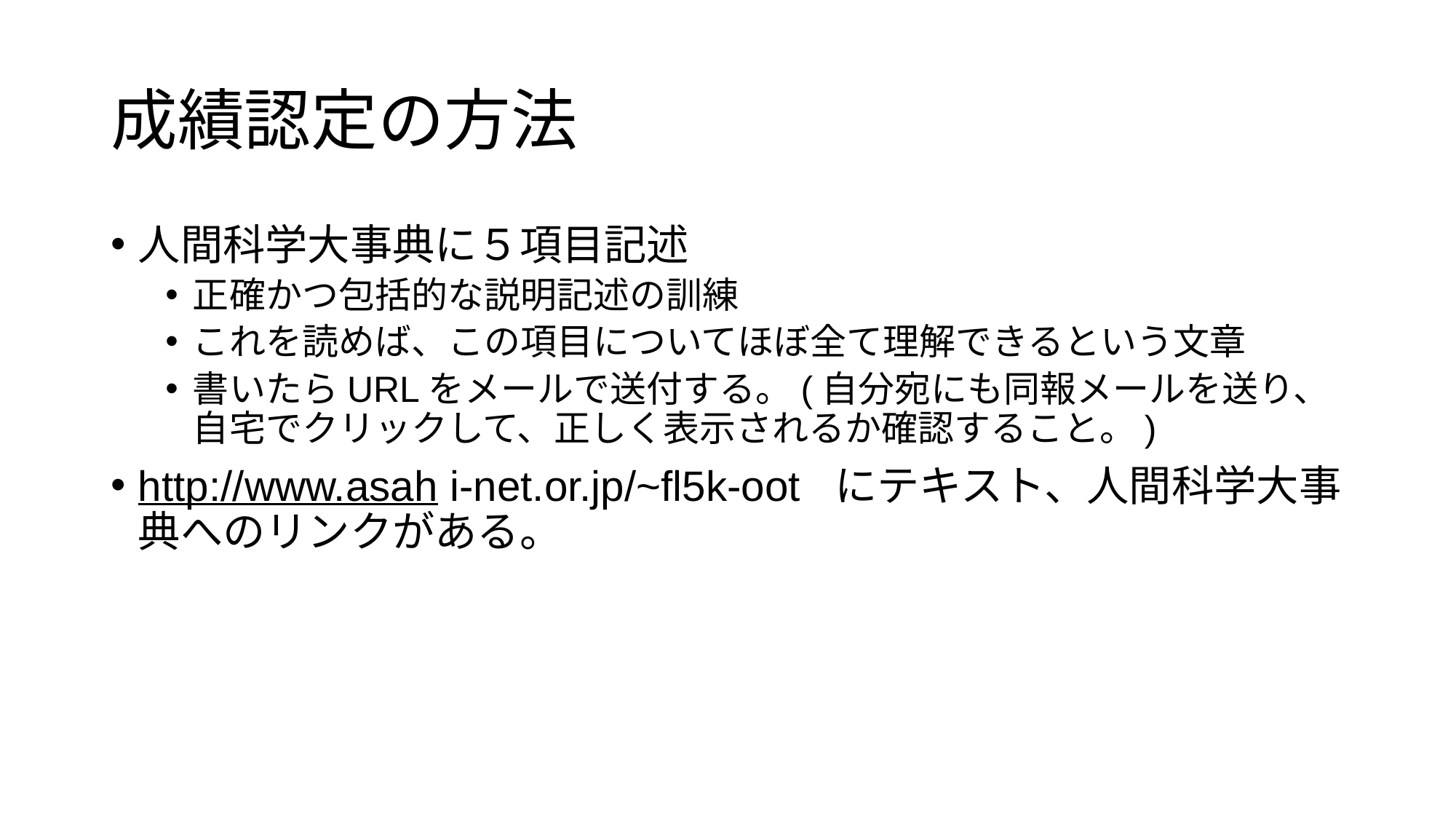

# 成績認定の方法
人間科学大事典に５項目記述
正確かつ包括的な説明記述の訓練
これを読めば、この項目についてほぼ全て理解できるという文章
書いたらURLをメールで送付する。(自分宛にも同報メールを送り、自宅でクリックして、正しく表示されるか確認すること。)
http://www.asah i-net.or.jp/~fl5k-oot  にテキスト、人間科学大事典へのリンクがある。